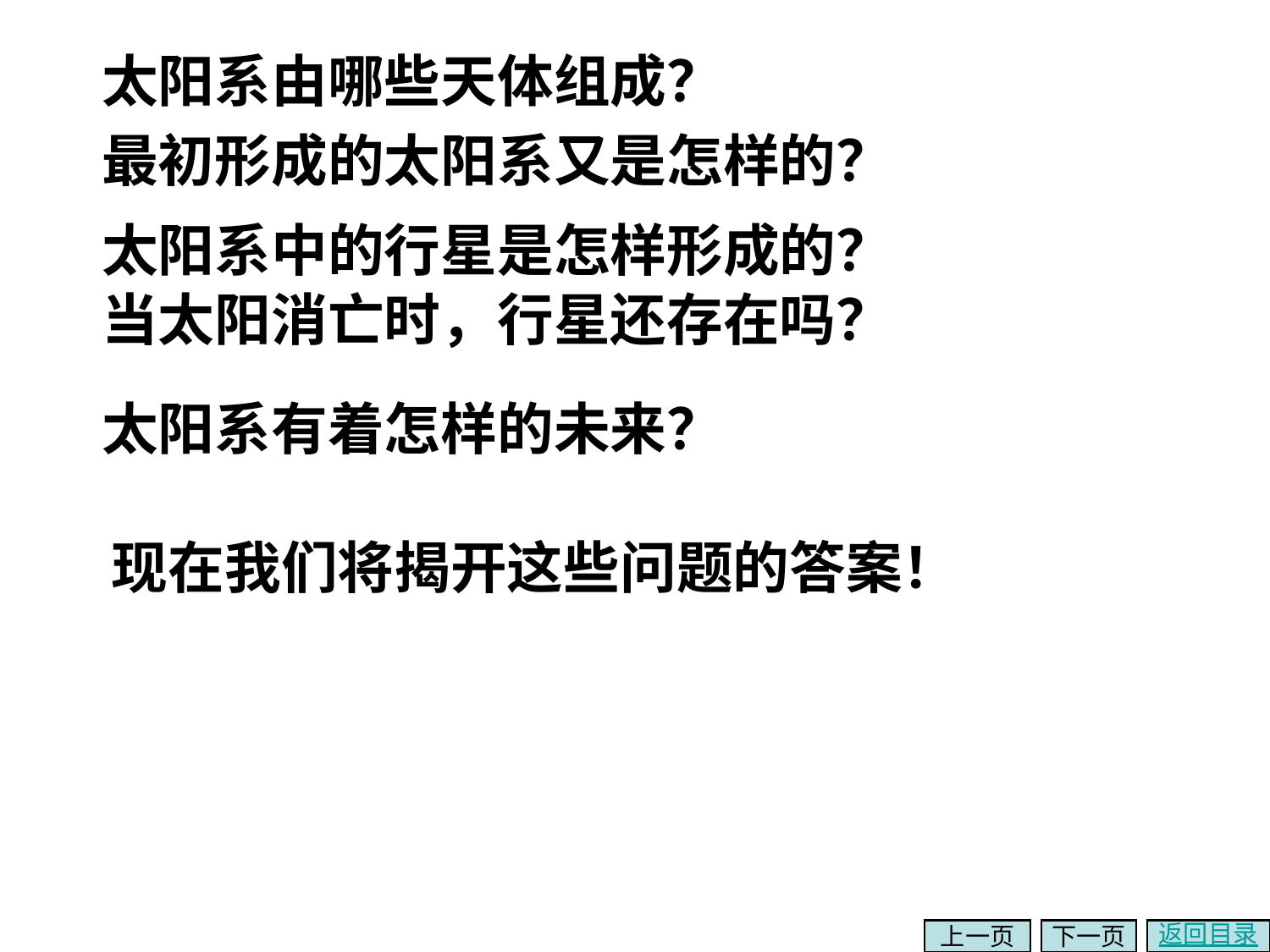

太阳系由哪些天体组成？
最初形成的太阳系又是怎样的？
太阳系中的行星是怎样形成的？
当太阳消亡时，行星还存在吗？
太阳系有着怎样的未来？
现在我们将揭开这些问题的答案！

上一页
下一页
返回目录